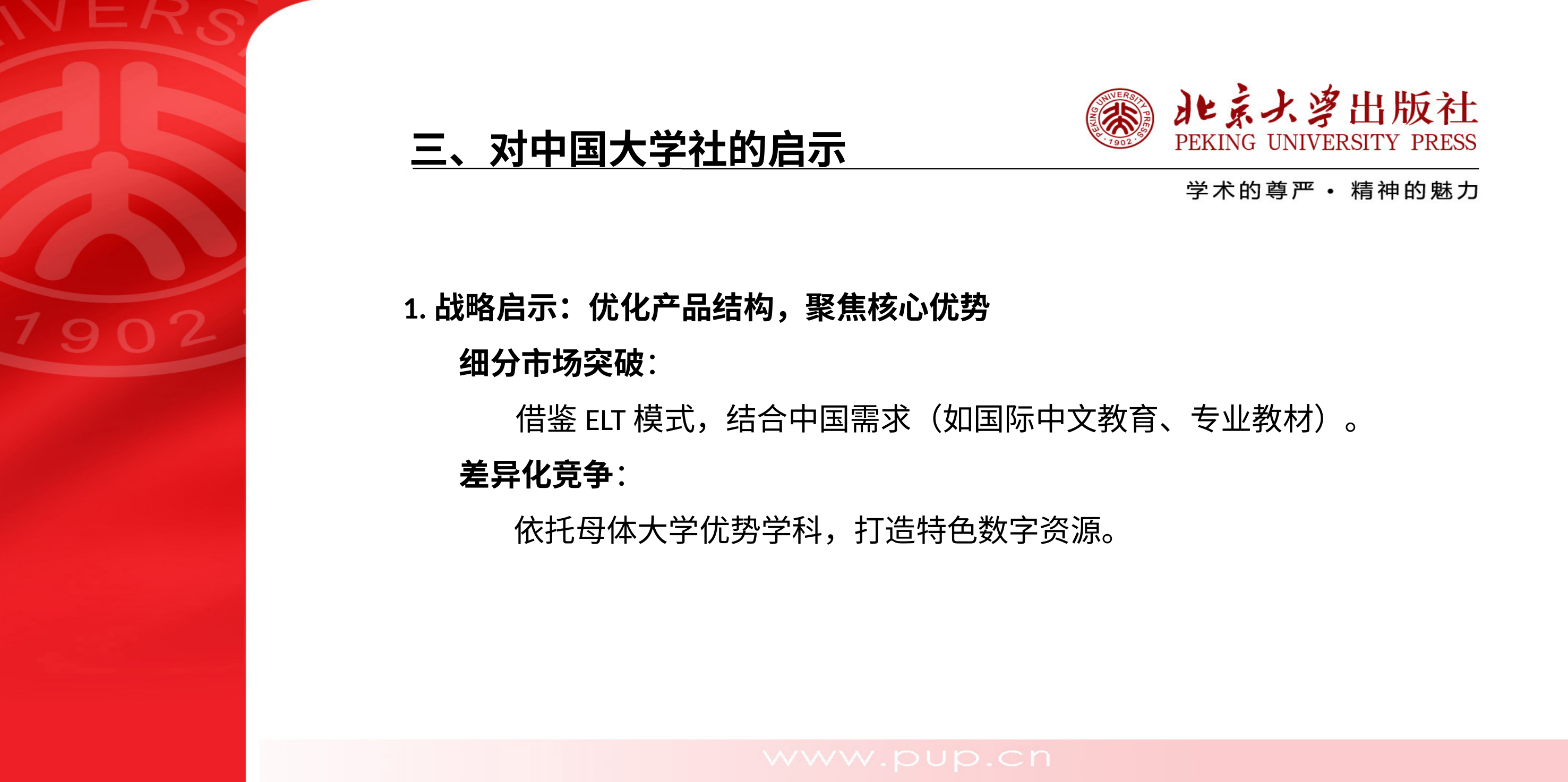

三、对中国大学社的启示
1.战略启示：优化产品结构，聚焦核心优势
细分市场突破：
借鉴ELT模式，结合中国需求（如国际中文教育、专业教材）。
差异化竞争：
               依托母体大学优势学科，打造特色数字资源。